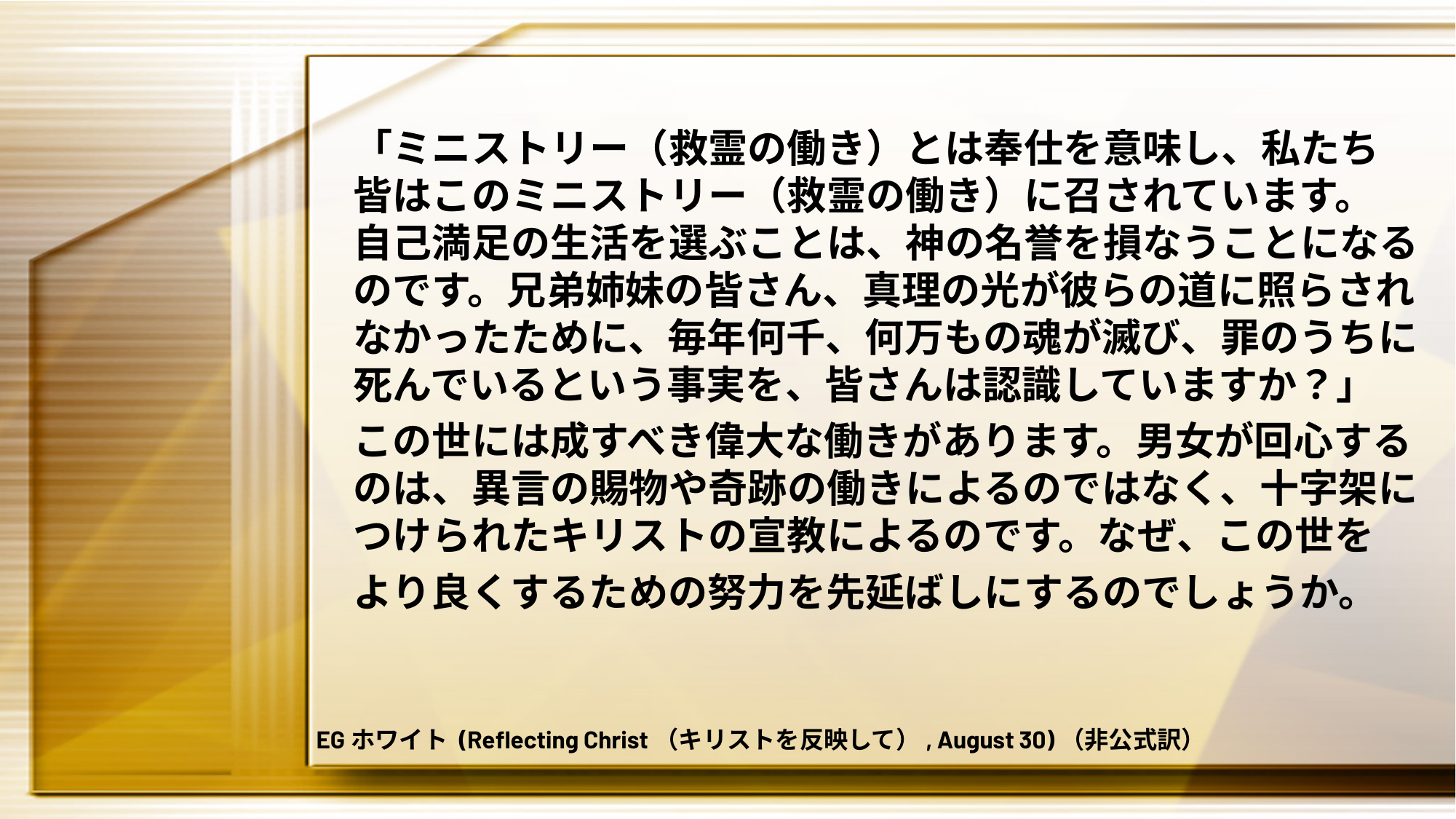

「ミニストリー（救霊の働き）とは奉仕を意味し、私たち　皆はこのミニストリー（救霊の働き）に召されています。　自己満足の生活を選ぶことは、神の名誉を損なうことになるのです。兄弟姉妹の皆さん、真理の光が彼らの道に照らされなかったために、毎年何千、何万もの魂が滅び、罪のうちに死んでいるという事実を、皆さんは認識していますか？」
この世には成すべき偉大な働きがあります。男女が回心するのは、異言の賜物や奇跡の働きによるのではなく、十字架につけられたキリストの宣教によるのです。なぜ、この世を
より良くするための努力を先延ばしにするのでしょうか。
EGホワイト (Reflecting Christ（キリストを反映して）, August 30)（非公式訳）